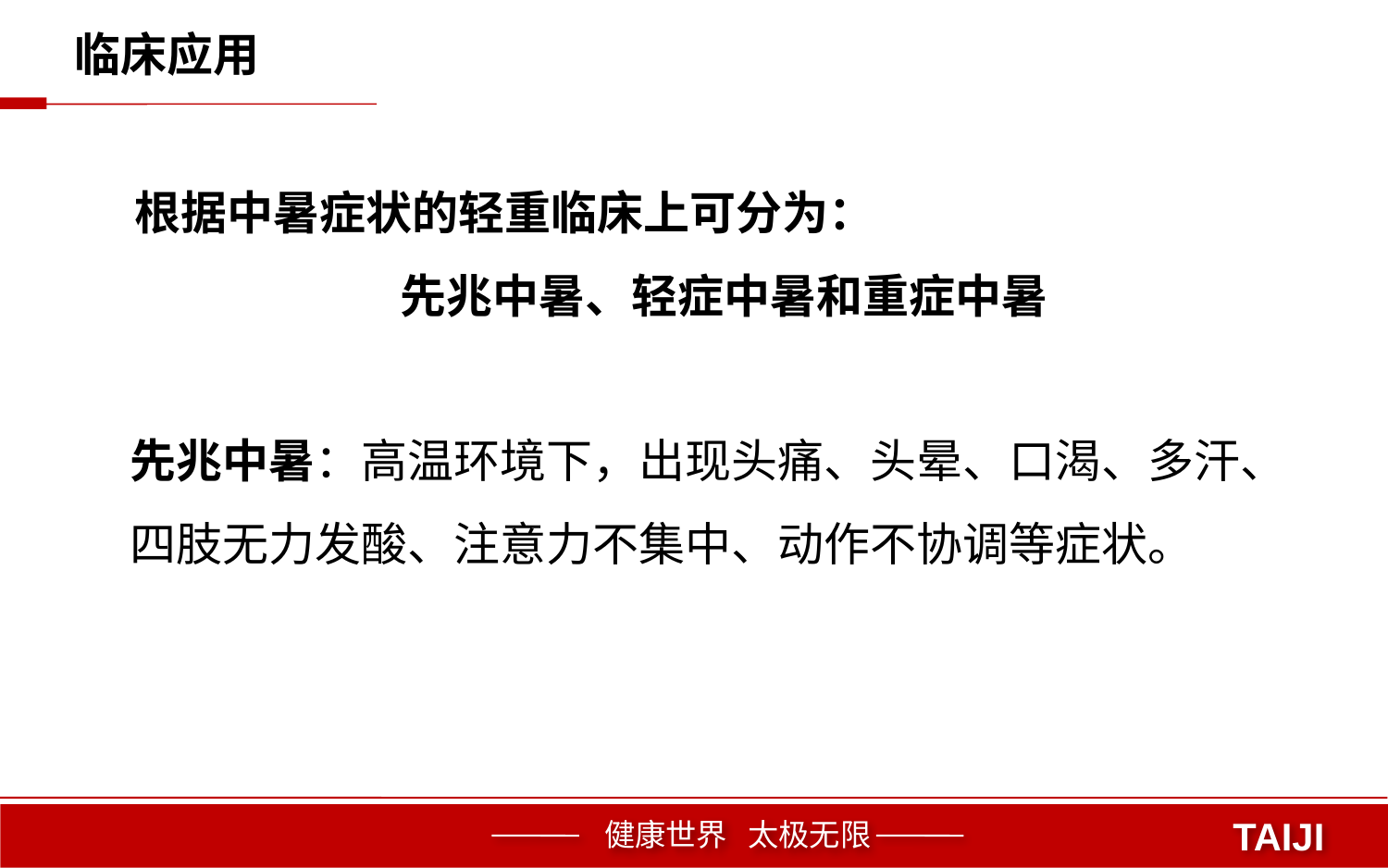

临床应用
根据中暑症状的轻重临床上可分为：
先兆中暑、轻症中暑和重症中暑
先兆中暑：高温环境下，出现头痛、头晕、口渴、多汗、四肢无力发酸、注意力不集中、动作不协调等症状。